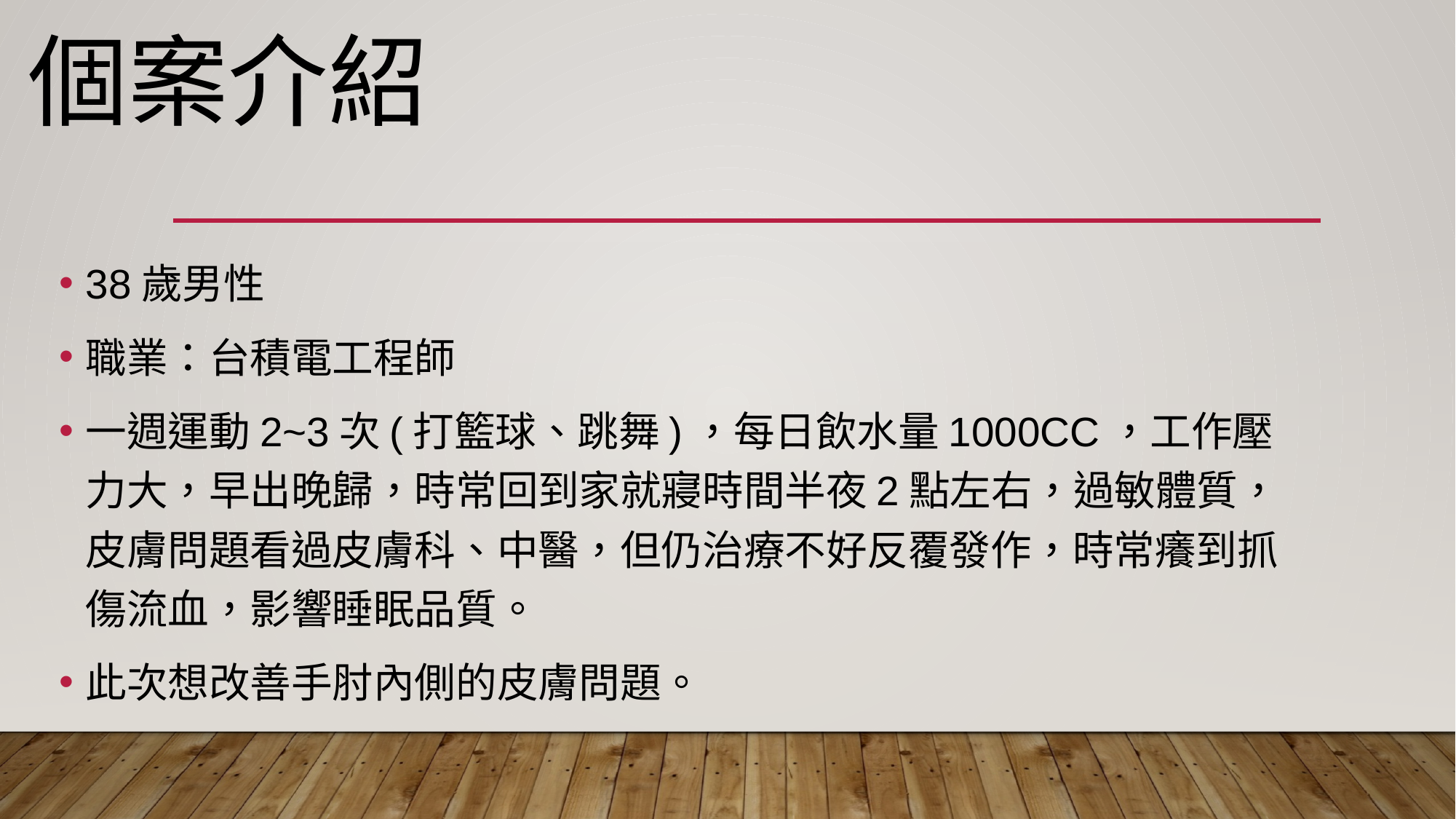

# 個案介紹
38歲男性
職業：台積電工程師
一週運動2~3次(打籃球、跳舞)，每日飲水量1000CC，工作壓力大，早出晚歸，時常回到家就寢時間半夜2點左右，過敏體質，皮膚問題看過皮膚科、中醫，但仍治療不好反覆發作，時常癢到抓傷流血，影響睡眠品質。
此次想改善手肘內側的皮膚問題。